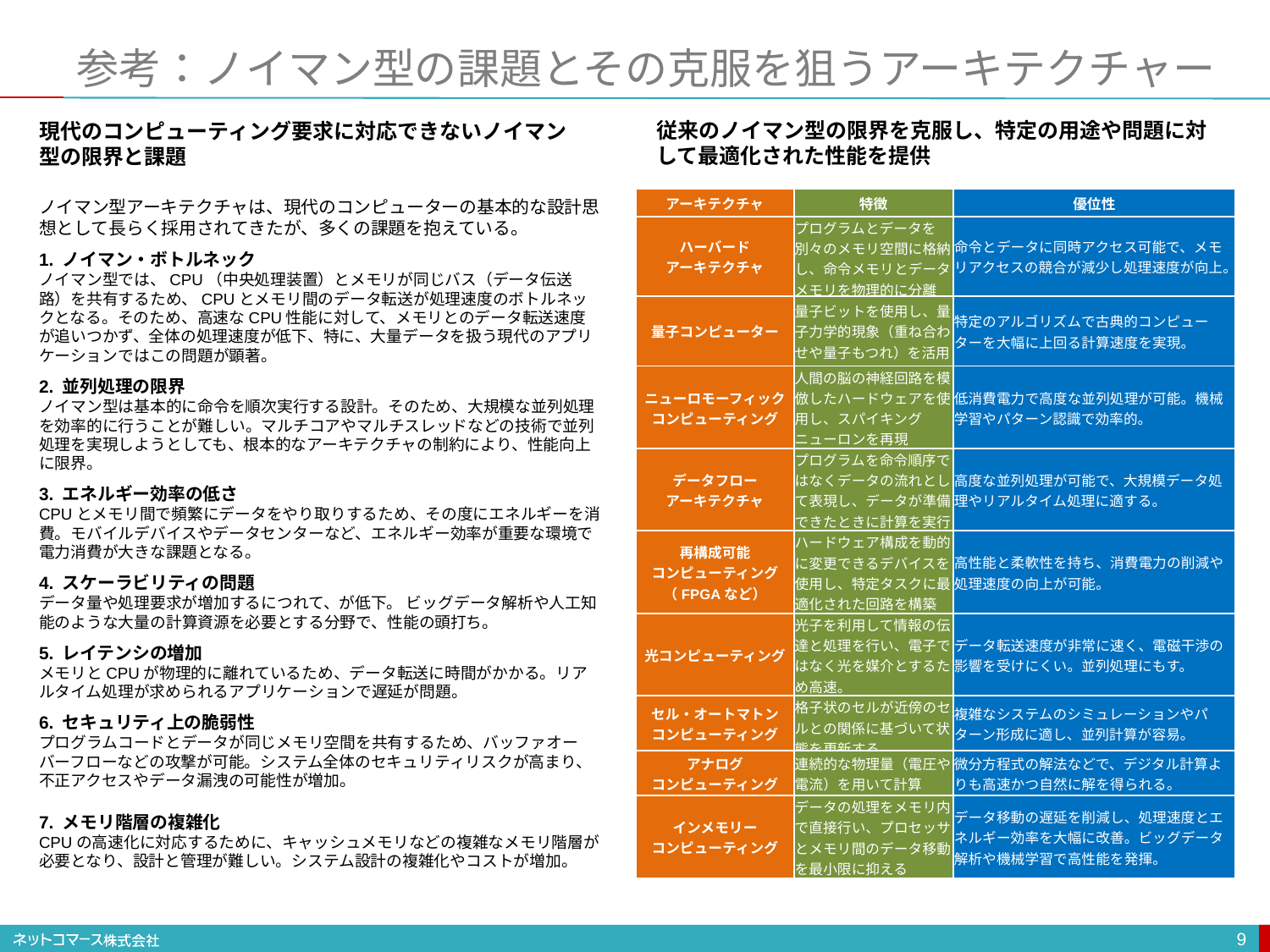

# 参考：ノイマン型の課題とその克服を狙うアーキテクチャー
従来のノイマン型の限界を克服し、特定の用途や問題に対して最適化された性能を提供
現代のコンピューティング要求に対応できないノイマン型の限界と課題
| アーキテクチャ | 特徴 | 優位性 |
| --- | --- | --- |
| ハーバード アーキテクチャ | プログラムとデータを別々のメモリ空間に格納し、命令メモリとデータメモリを物理的に分離 | 命令とデータに同時アクセス可能で、メモリアクセスの競合が減少し処理速度が向上。 |
| 量子コンピューター | 量子ビットを使用し、量子力学的現象（重ね合わせや量子もつれ）を活用 | 特定のアルゴリズムで古典的コンピューターを大幅に上回る計算速度を実現。 |
| ニューロモーフィック コンピューティング | 人間の脳の神経回路を模倣したハードウェアを使用し、スパイキングニューロンを再現 | 低消費電力で高度な並列処理が可能。機械学習やパターン認識で効率的。 |
| データフロー アーキテクチャ | プログラムを命令順序ではなくデータの流れとして表現し、データが準備できたときに計算を実行 | 高度な並列処理が可能で、大規模データ処理やリアルタイム処理に適する。 |
| 再構成可能 コンピューティング（FPGAなど） | ハードウェア構成を動的に変更できるデバイスを使用し、特定タスクに最適化された回路を構築 | 高性能と柔軟性を持ち、消費電力の削減や処理速度の向上が可能。 |
| 光コンピューティング | 光子を利用して情報の伝達と処理を行い、電子ではなく光を媒介とするため高速。 | データ転送速度が非常に速く、電磁干渉の影響を受けにくい。並列処理にもす。 |
| セル・オートマトン コンピューティング | 格子状のセルが近傍のセルとの関係に基づいて状態を更新する | 複雑なシステムのシミュレーションやパターン形成に適し、並列計算が容易。 |
| アナログ コンピューティング | 連続的な物理量（電圧や電流）を用いて計算 | 微分方程式の解法などで、デジタル計算よりも高速かつ自然に解を得られる。 |
| インメモリー コンピューティング | データの処理をメモリ内で直接行い、プロセッサとメモリ間のデータ移動を最小限に抑える | データ移動の遅延を削減し、処理速度とエネルギー効率を大幅に改善。ビッグデータ解析や機械学習で高性能を発揮。 |
ノイマン型アーキテクチャは、現代のコンピューターの基本的な設計思想として長らく採用されてきたが、多くの課題を抱えている。

1. ノイマン・ボトルネック
ノイマン型では、CPU（中央処理装置）とメモリが同じバス（データ伝送路）を共有するため、CPUとメモリ間のデータ転送が処理速度のボトルネックとなる。そのため、高速なCPU性能に対して、メモリとのデータ転送速度が追いつかず、全体の処理速度が低下、特に、大量データを扱う現代のアプリケーションではこの問題が顕著。

2. 並列処理の限界
ノイマン型は基本的に命令を順次実行する設計。そのため、大規模な並列処理を効率的に行うことが難しい。マルチコアやマルチスレッドなどの技術で並列処理を実現しようとしても、根本的なアーキテクチャの制約により、性能向上に限界。

3. エネルギー効率の低さ
CPUとメモリ間で頻繁にデータをやり取りするため、その度にエネルギーを消費。モバイルデバイスやデータセンターなど、エネルギー効率が重要な環境で電力消費が大きな課題となる。

4. スケーラビリティの問題
データ量や処理要求が増加するにつれて、が低下。 ビッグデータ解析や人工知能のような大量の計算資源を必要とする分野で、性能の頭打ち。

5. レイテンシの増加
メモリとCPUが物理的に離れているため、データ転送に時間がかかる。リアルタイム処理が求められるアプリケーションで遅延が問題。

6. セキュリティ上の脆弱性
プログラムコードとデータが同じメモリ空間を共有するため、バッファオーバーフローなどの攻撃が可能。システム全体のセキュリティリスクが高まり、不正アクセスやデータ漏洩の可能性が増加。

7. メモリ階層の複雑化
CPUの高速化に対応するために、キャッシュメモリなどの複雑なメモリ階層が必要となり、設計と管理が難しい。システム設計の複雑化やコストが増加。
9